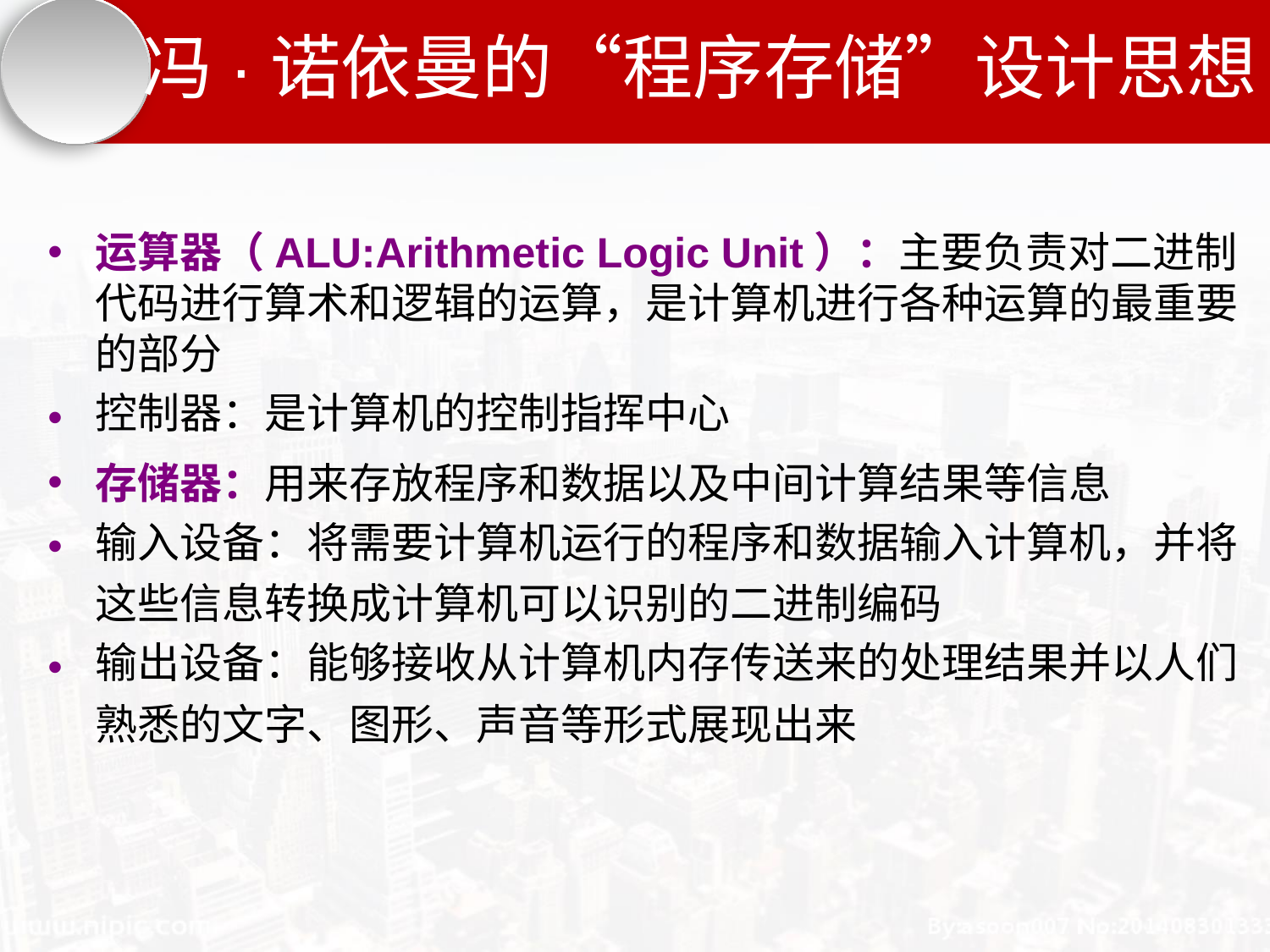

# 冯·诺依曼的“程序存储”设计思想
运算器（ALU:Arithmetic Logic Unit）：主要负责对二进制代码进行算术和逻辑的运算，是计算机进行各种运算的最重要的部分
控制器：是计算机的控制指挥中心
存储器：用来存放程序和数据以及中间计算结果等信息
输入设备：将需要计算机运行的程序和数据输入计算机，并将这些信息转换成计算机可以识别的二进制编码
输出设备：能够接收从计算机内存传送来的处理结果并以人们熟悉的文字、图形、声音等形式展现出来
19